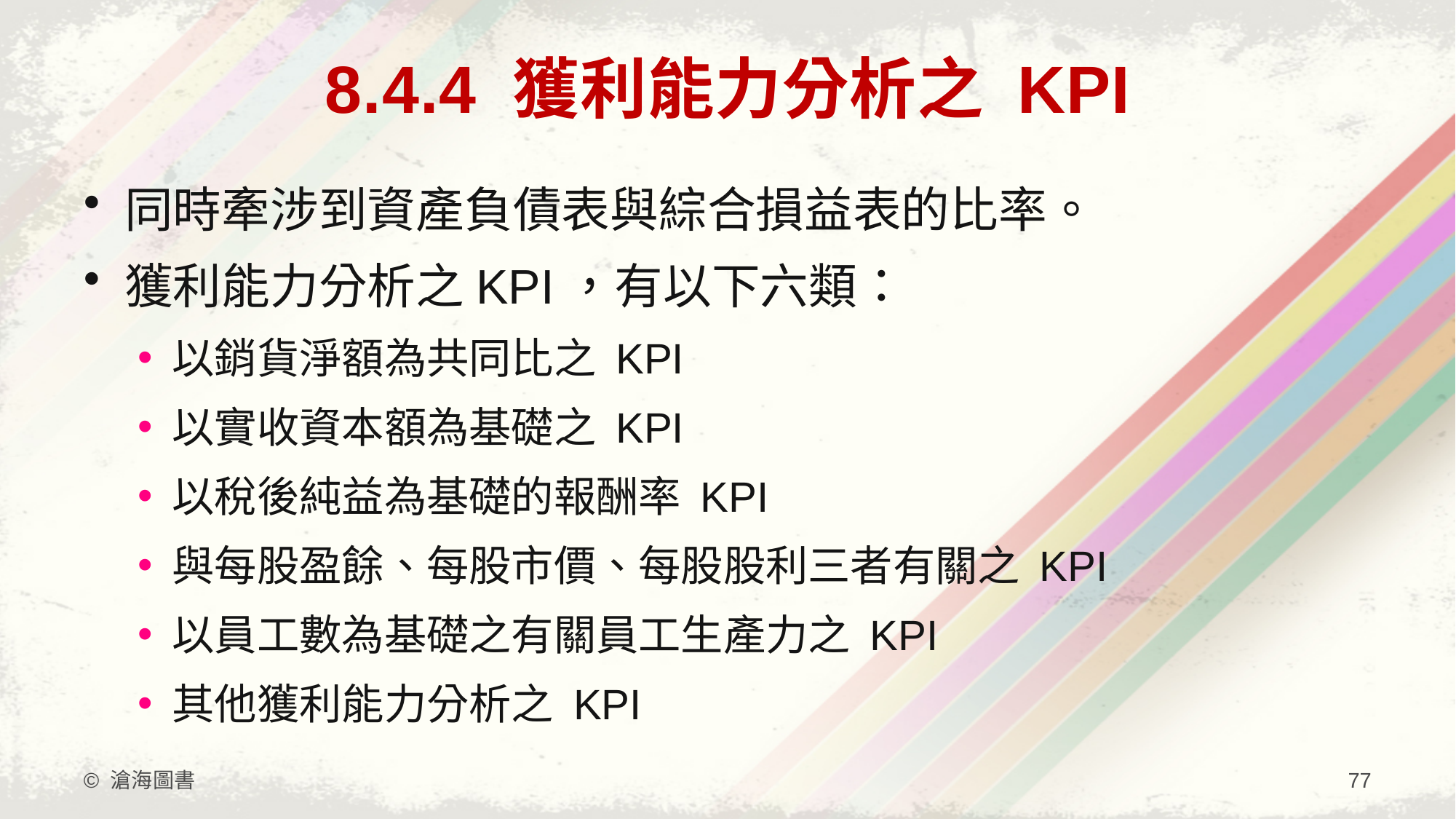

# 8.4.4 獲利能力分析之 KPI
同時牽涉到資產負債表與綜合損益表的比率。
獲利能力分析之KPI，有以下六類：
以銷貨淨額為共同比之 KPI
以實收資本額為基礎之 KPI
以稅後純益為基礎的報酬率 KPI
與每股盈餘、每股市價、每股股利三者有關之 KPI
以員工數為基礎之有關員工生產力之 KPI
其他獲利能力分析之 KPI

© 滄海圖書
77